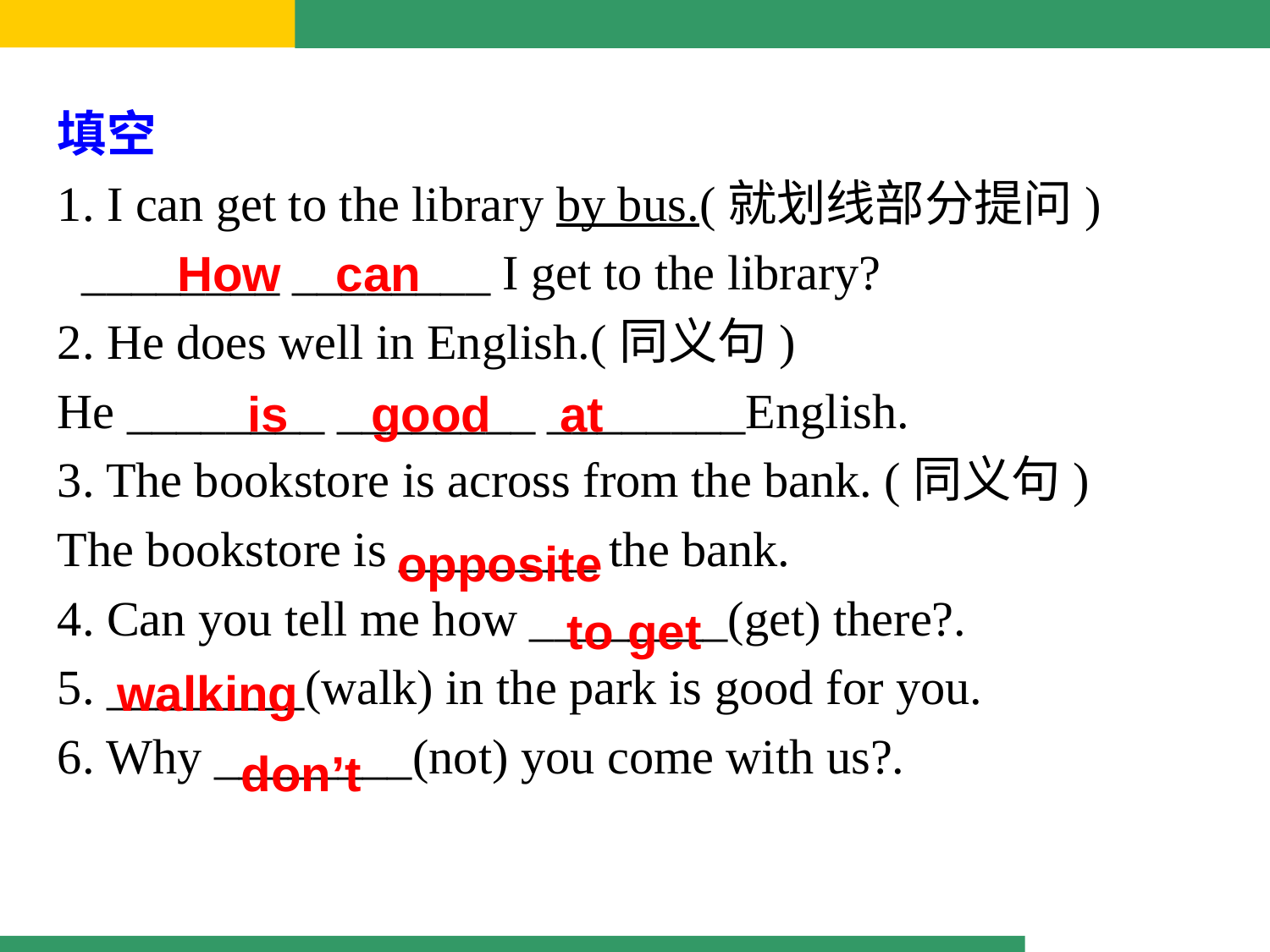

填空
1. I can get to the library by bus.(就划线部分提问)
  ________ ________ I get to the library?
2. He does well in English.(同义句)
He ________ ________ ________English.
3. The bookstore is across from the bank. (同义句)
The bookstore is ________ the bank.
4. Can you tell me how ________(get) there?.
5. ________(walk) in the park is good for you.
6. Why ________(not) you come with us?.

How    can
is      good     at
opposite
to get
walking
don’t